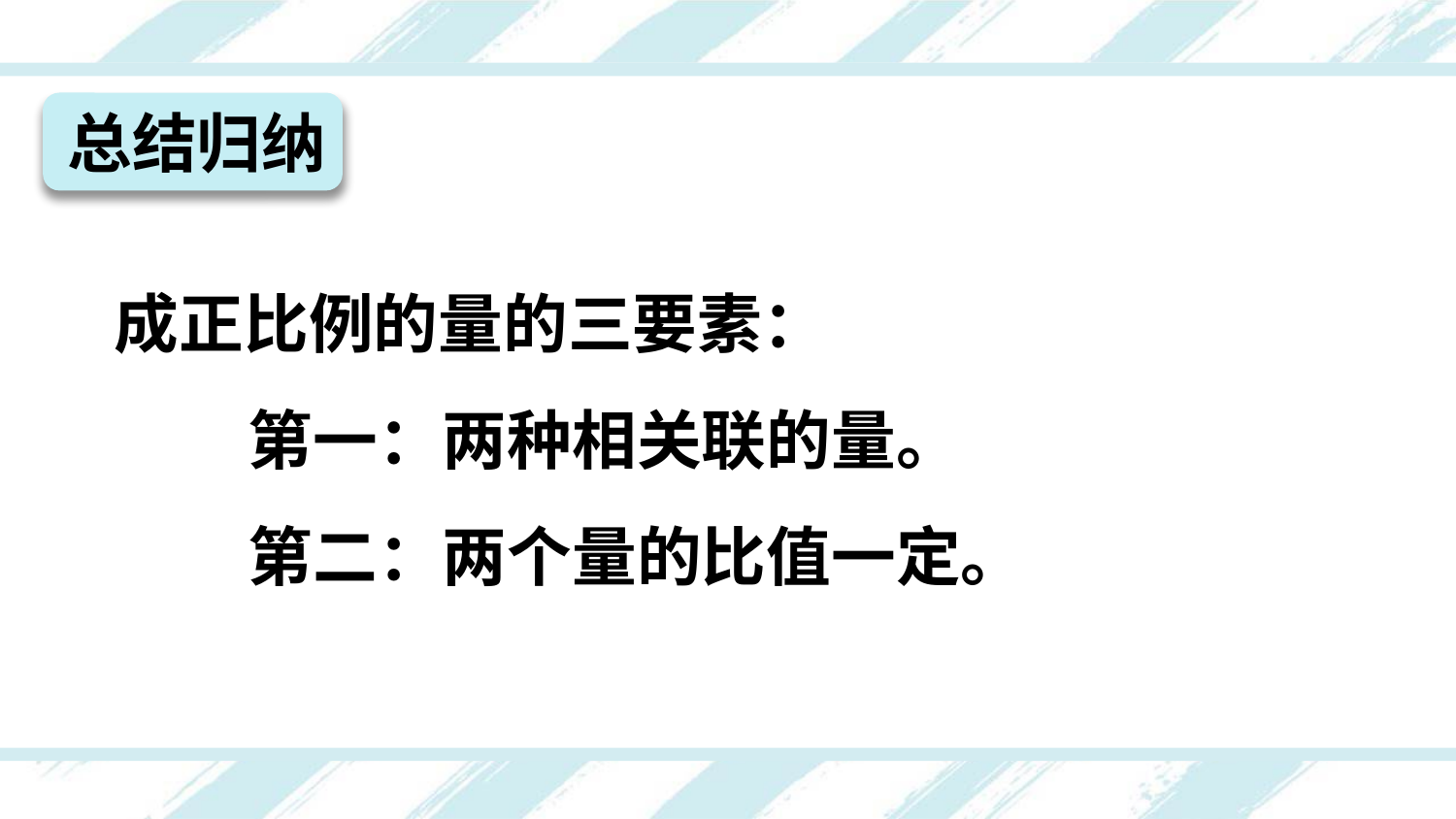

总结归纳
成正比例的量的三要素：
        第一：两种相关联的量。
        第二：两个量的比值一定。